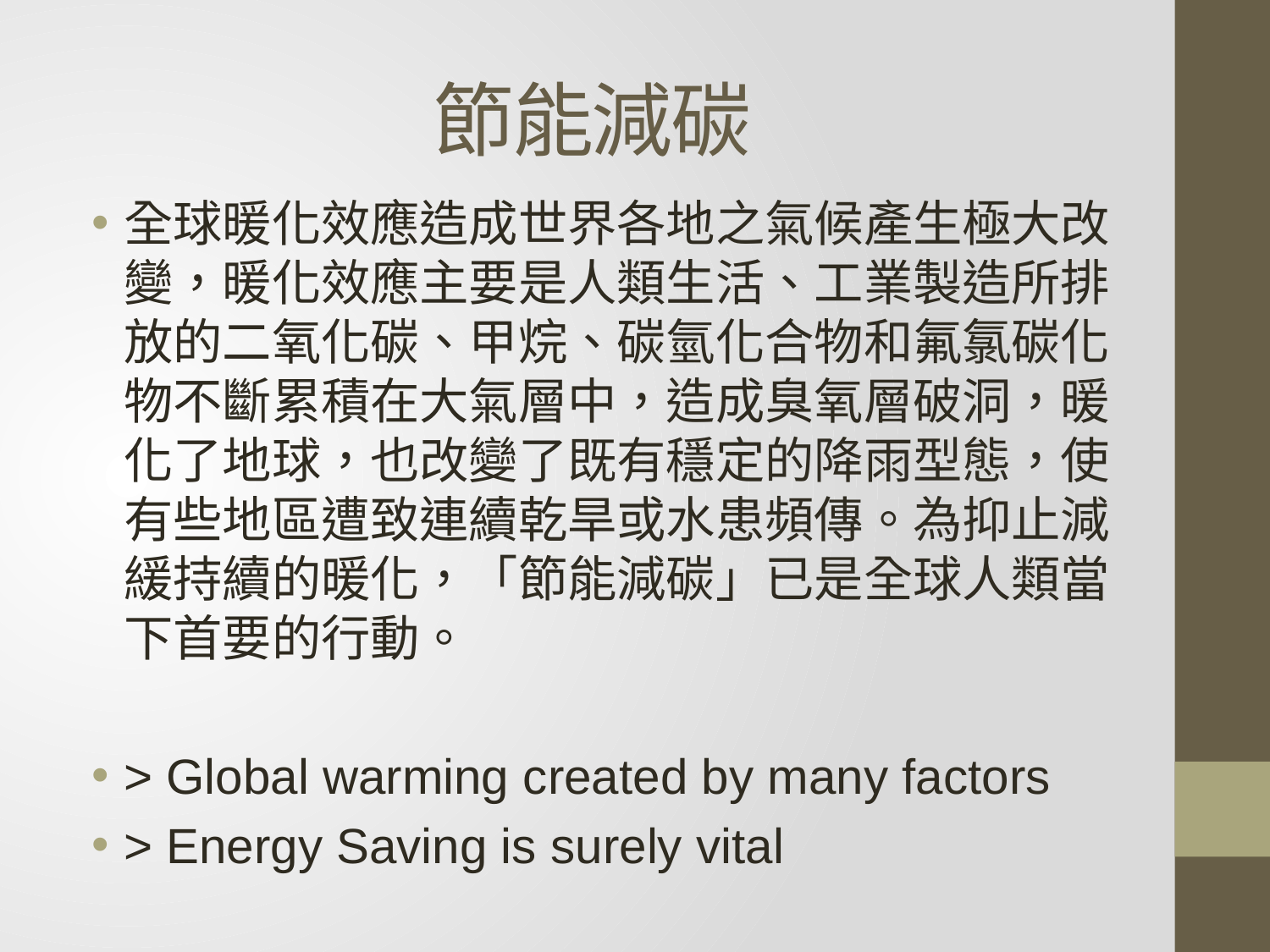

# 節能減碳
全球暖化效應造成世界各地之氣候產生極大改變，暖化效應主要是人類生活、工業製造所排放的二氧化碳、甲烷、碳氫化合物和氟氯碳化物不斷累積在大氣層中，造成臭氧層破洞，暖化了地球，也改變了既有穩定的降雨型態，使有些地區遭致連續乾旱或水患頻傳。為抑止減緩持續的暖化，「節能減碳」已是全球人類當下首要的行動。

> Global warming created by many factors
> Energy Saving is surely vital